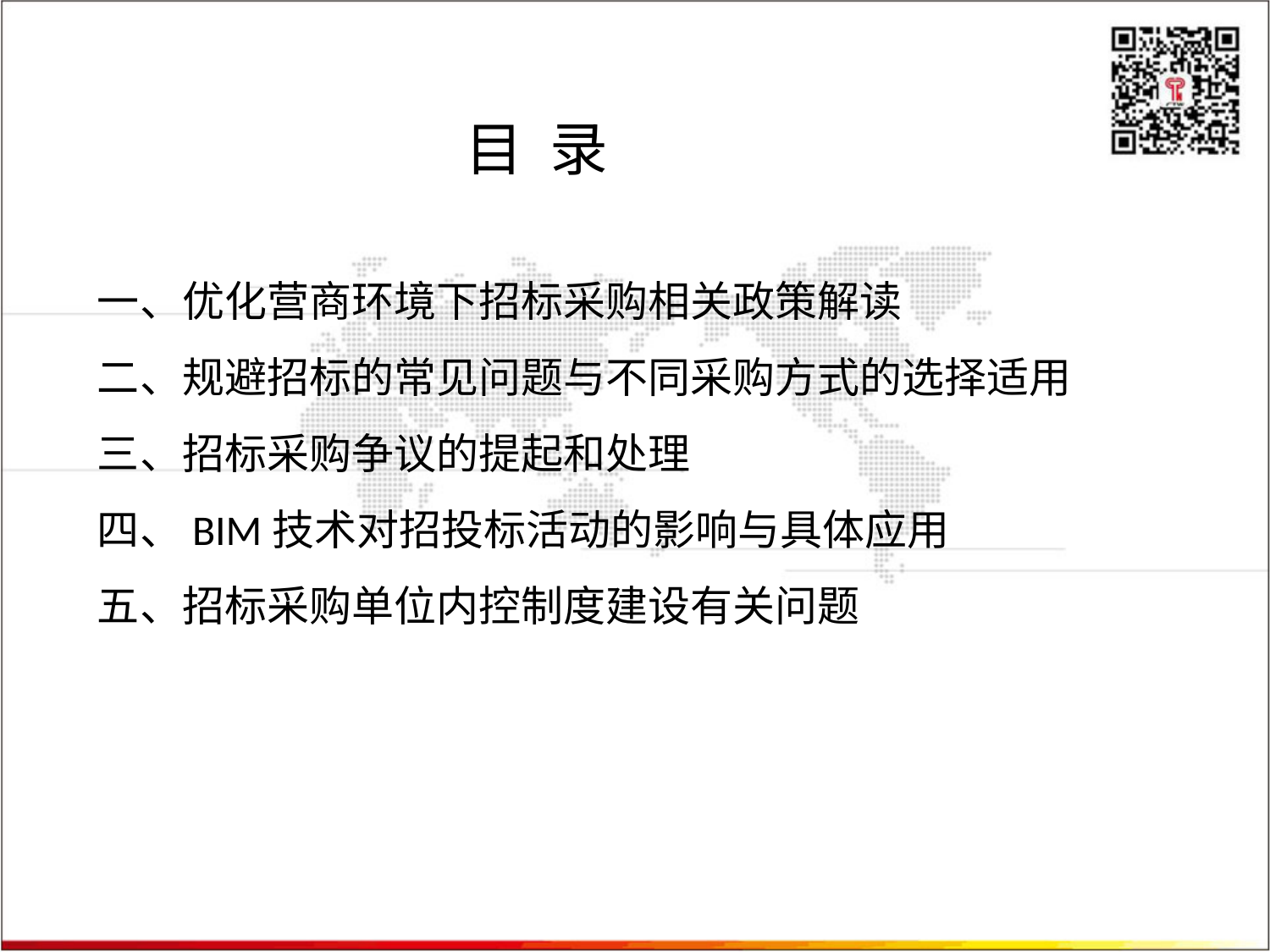

目  录
一、优化营商环境下招标采购相关政策解读
二、规避招标的常见问题与不同采购方式的选择适用
三、招标采购争议的提起和处理
四、BIM技术对招投标活动的影响与具体应用
五、招标采购单位内控制度建设有关问题